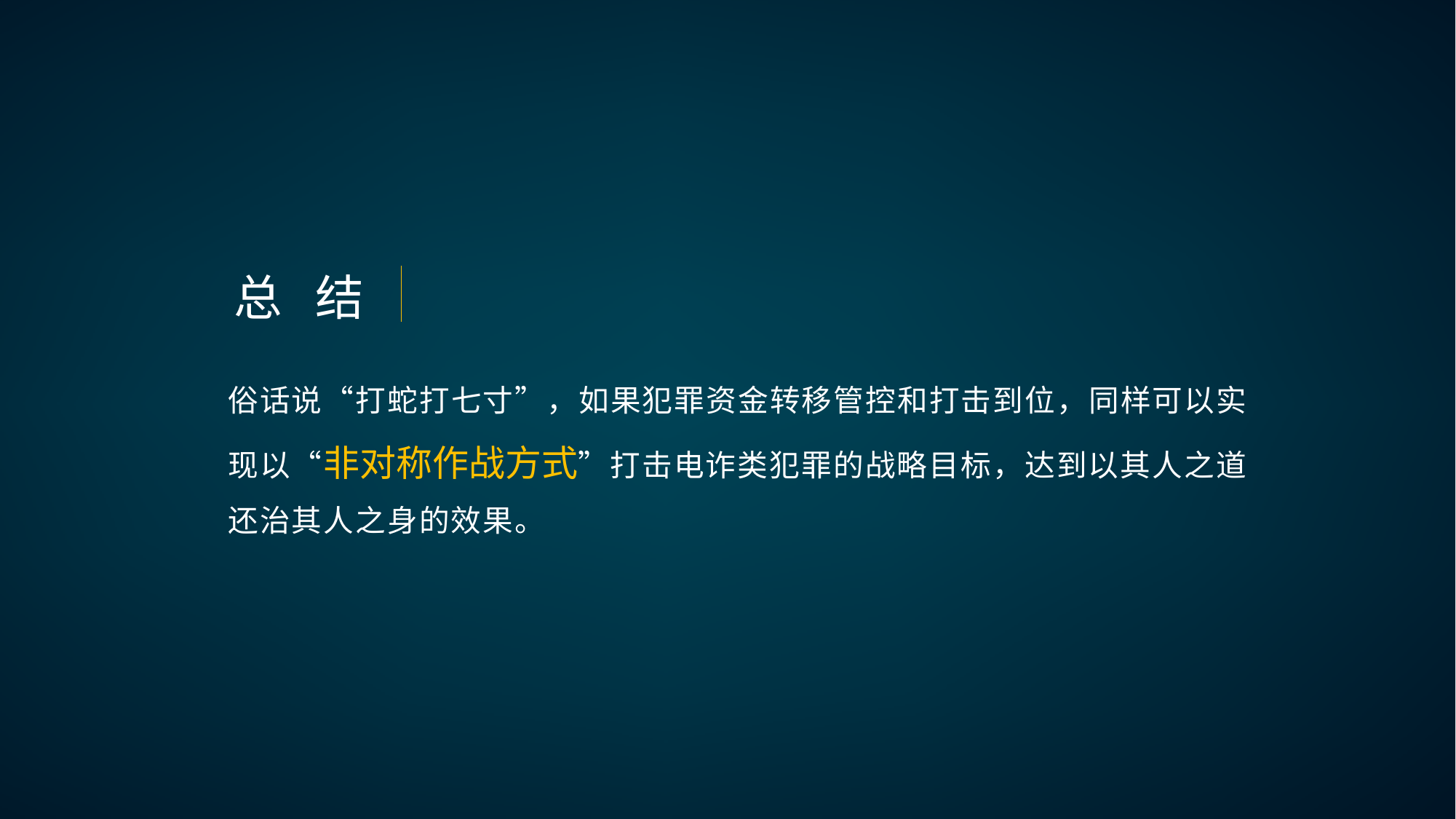

总   结
俗话说“打蛇打七寸”，如果犯罪资金转移管控和打击到位，同样可以实现以“非对称作战方式”打击电诈类犯罪的战略目标，达到以其人之道还治其人之身的效果。